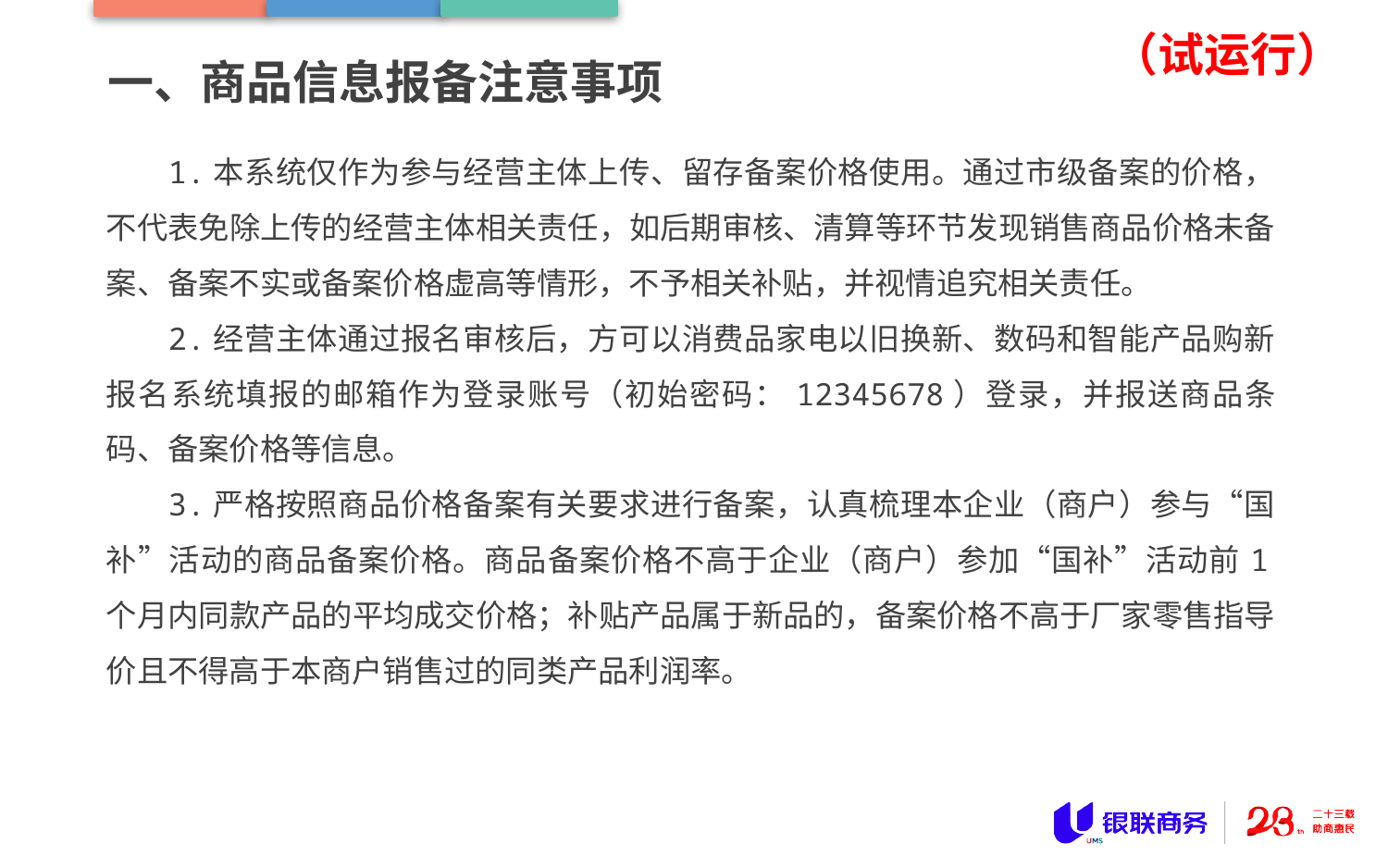

（试运行）
一、商品信息报备注意事项
1.本系统仅作为参与经营主体上传、留存备案价格使用。通过市级备案的价格，不代表免除上传的经营主体相关责任，如后期审核、清算等环节发现销售商品价格未备案、备案不实或备案价格虚高等情形，不予相关补贴，并视情追究相关责任。
2.经营主体通过报名审核后，方可以消费品家电以旧换新、数码和智能产品购新报名系统填报的邮箱作为登录账号（初始密码：12345678）登录，并报送商品条码、备案价格等信息。
3.严格按照商品价格备案有关要求进行备案，认真梳理本企业（商户）参与“国补”活动的商品备案价格。商品备案价格不高于企业（商户）参加“国补”活动前1个月内同款产品的平均成交价格；补贴产品属于新品的，备案价格不高于厂家零售指导价且不得高于本商户销售过的同类产品利润率。